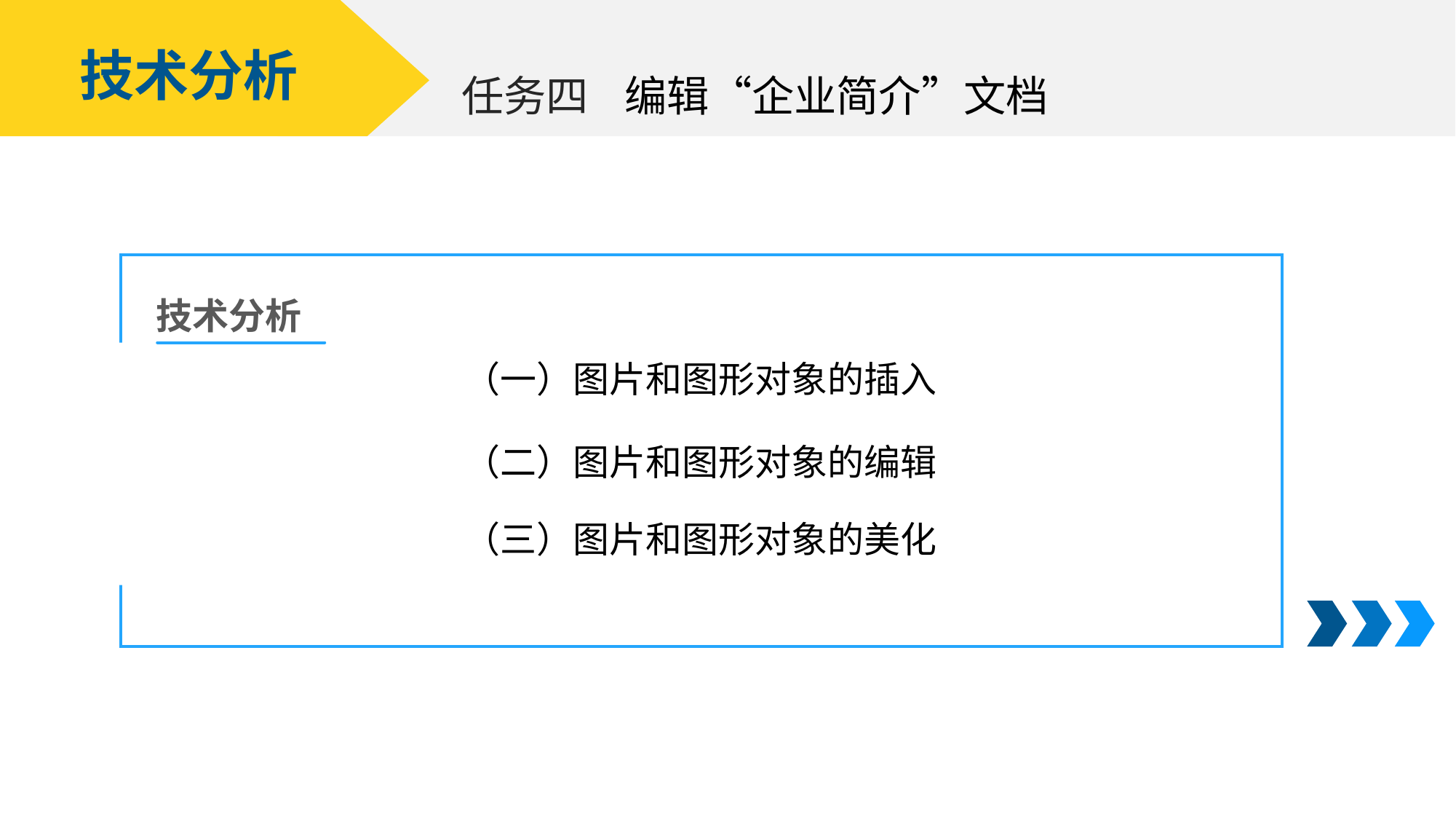

技术分析
编辑“企业简介”文档
任务四

技术分析

（一）图片和图形对象的插入
（二）图片和图形对象的编辑
（三）图片和图形对象的美化